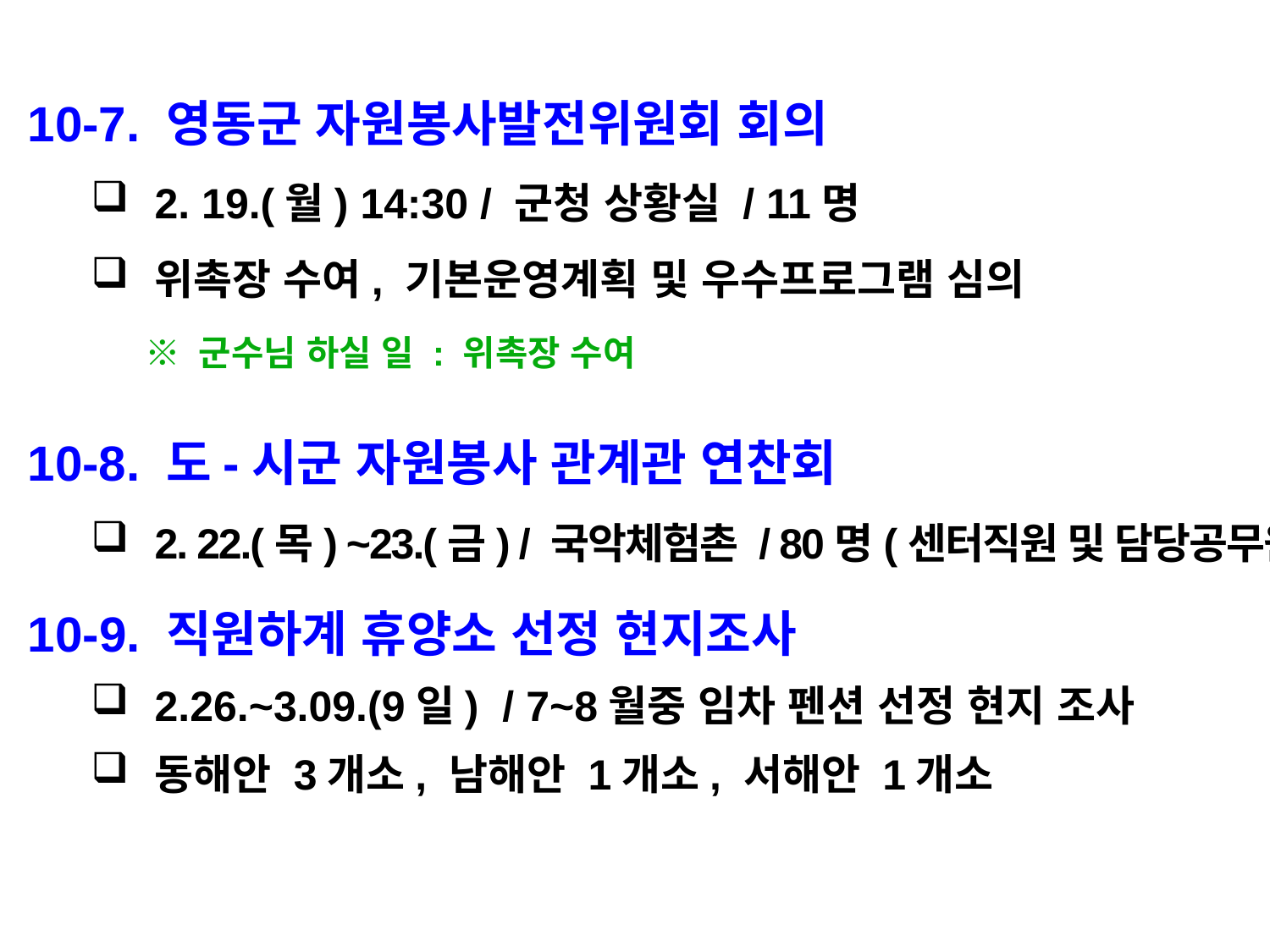

10-7. 영동군 자원봉사발전위원회 회의
2. 19.(월) 14:30 / 군청 상황실 / 11명
위촉장 수여, 기본운영계획 및 우수프로그램 심의
     ※ 군수님 하실 일 : 위촉장 수여

10-8. 도-시군 자원봉사 관계관 연찬회
2. 22.(목) ~23.(금) / 국악체험촌 / 80명(센터직원 및 담당공무원)

10-9. 직원하계 휴양소 선정 현지조사
2.26.~3.09.(9일)  / 7~8월중 임차 펜션 선정 현지 조사
동해안 3개소, 남해안 1개소, 서해안 1개소